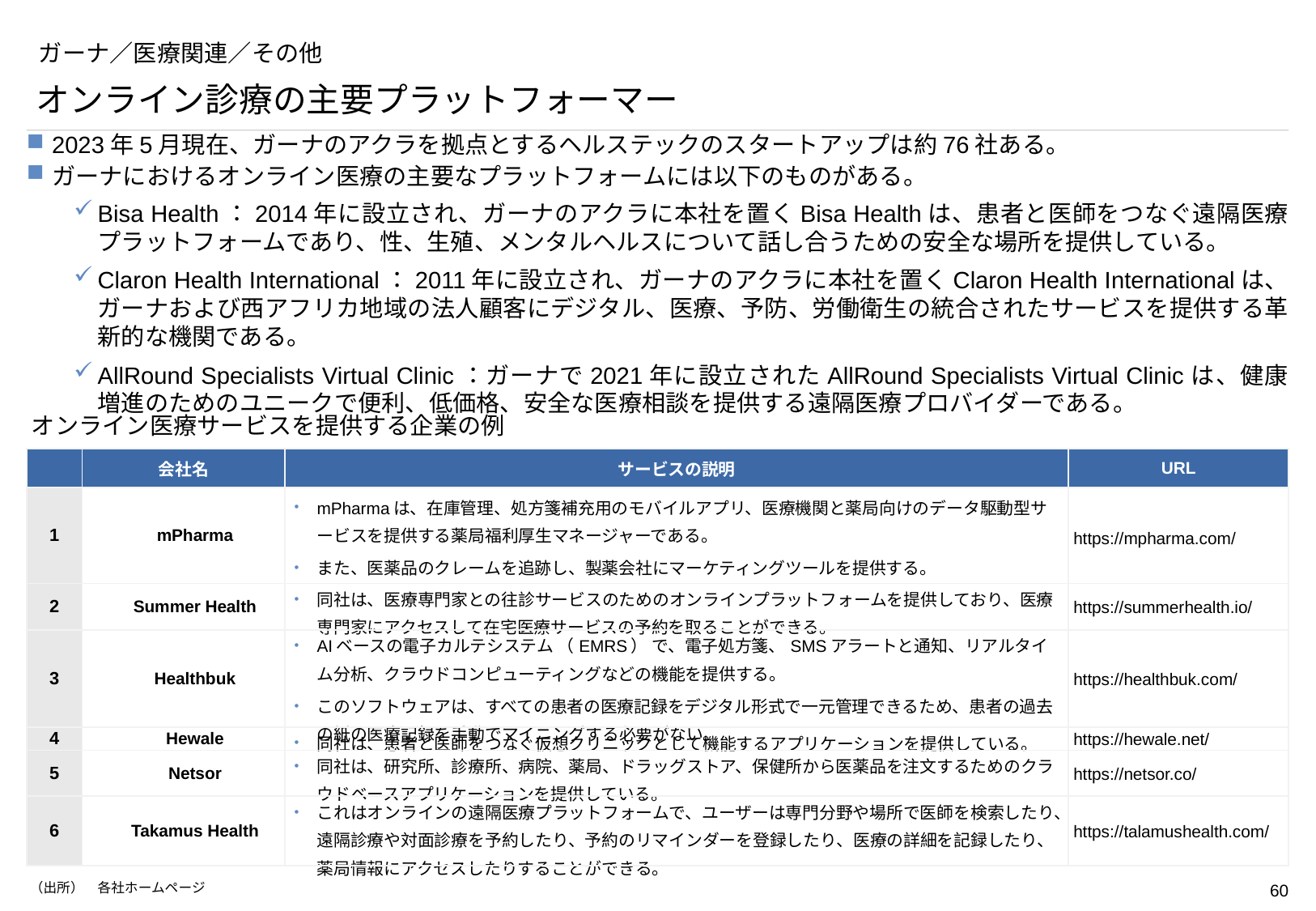

# ガーナ／医療関連／その他
オンライン診療の主要プラットフォーマー
2023年5月現在、ガーナのアクラを拠点とするヘルステックのスタートアップは約76社ある。
ガーナにおけるオンライン医療の主要なプラットフォームには以下のものがある。
Bisa Health：2014年に設立され、ガーナのアクラに本社を置くBisa Healthは、患者と医師をつなぐ遠隔医療プラットフォームであり、性、生殖、メンタルヘルスについて話し合うための安全な場所を提供している。
Claron Health International：2011年に設立され、ガーナのアクラに本社を置くClaron Health Internationalは、ガーナおよび西アフリカ地域の法人顧客にデジタル、医療、予防、労働衛生の統合されたサービスを提供する革新的な機関である。
AllRound Specialists Virtual Clinic：ガーナで2021年に設立されたAllRound Specialists Virtual Clinicは、健康増進のためのユニークで便利、低価格、安全な医療相談を提供する遠隔医療プロバイダーである。
オンライン医療サービスを提供する企業の例
|  | 会社名 | サービスの説明 | URL |
| --- | --- | --- | --- |
| 1 | mPharma | mPharmaは、在庫管理、処方箋補充用のモバイルアプリ、医療機関と薬局向けのデータ駆動型サービスを提供する薬局福利厚生マネージャーである。 また、医薬品のクレームを追跡し、製薬会社にマーケティングツールを提供する。 | https://mpharma.com/ |
| 2 | Summer Health | 同社は、医療専門家との往診サービスのためのオンラインプラットフォームを提供しており、医療専門家にアクセスして在宅医療サービスの予約を取ることができる。 | https://summerhealth.io/ |
| 3 | Healthbuk | AIベースの電子カルテシステム （EMRS） で、電子処方箋、SMSアラートと通知、リアルタイム分析、クラウドコンピューティングなどの機能を提供する。 このソフトウェアは、すべての患者の医療記録をデジタル形式で一元管理できるため、患者の過去の紙の医療記録を手動でマイニングする必要がない。 | https://healthbuk.com/ |
| 4 | Hewale | 同社は、患者と医師をつなぐ仮想クリニックとして機能するアプリケーションを提供している。 | https://hewale.net/ |
| 5 | Netsor | 同社は、研究所、診療所、病院、薬局、ドラッグストア、保健所から医薬品を注文するためのクラウドベースアプリケーションを提供している。 | https://netsor.co/ |
| 6 | Takamus Health | これはオンラインの遠隔医療プラットフォームで、ユーザーは専門分野や場所で医師を検索したり、遠隔診療や対面診療を予約したり、予約のリマインダーを登録したり、医療の詳細を記録したり、薬局情報にアクセスしたりすることができる。 | https://talamushealth.com/ |
（出所）　各社ホームページ